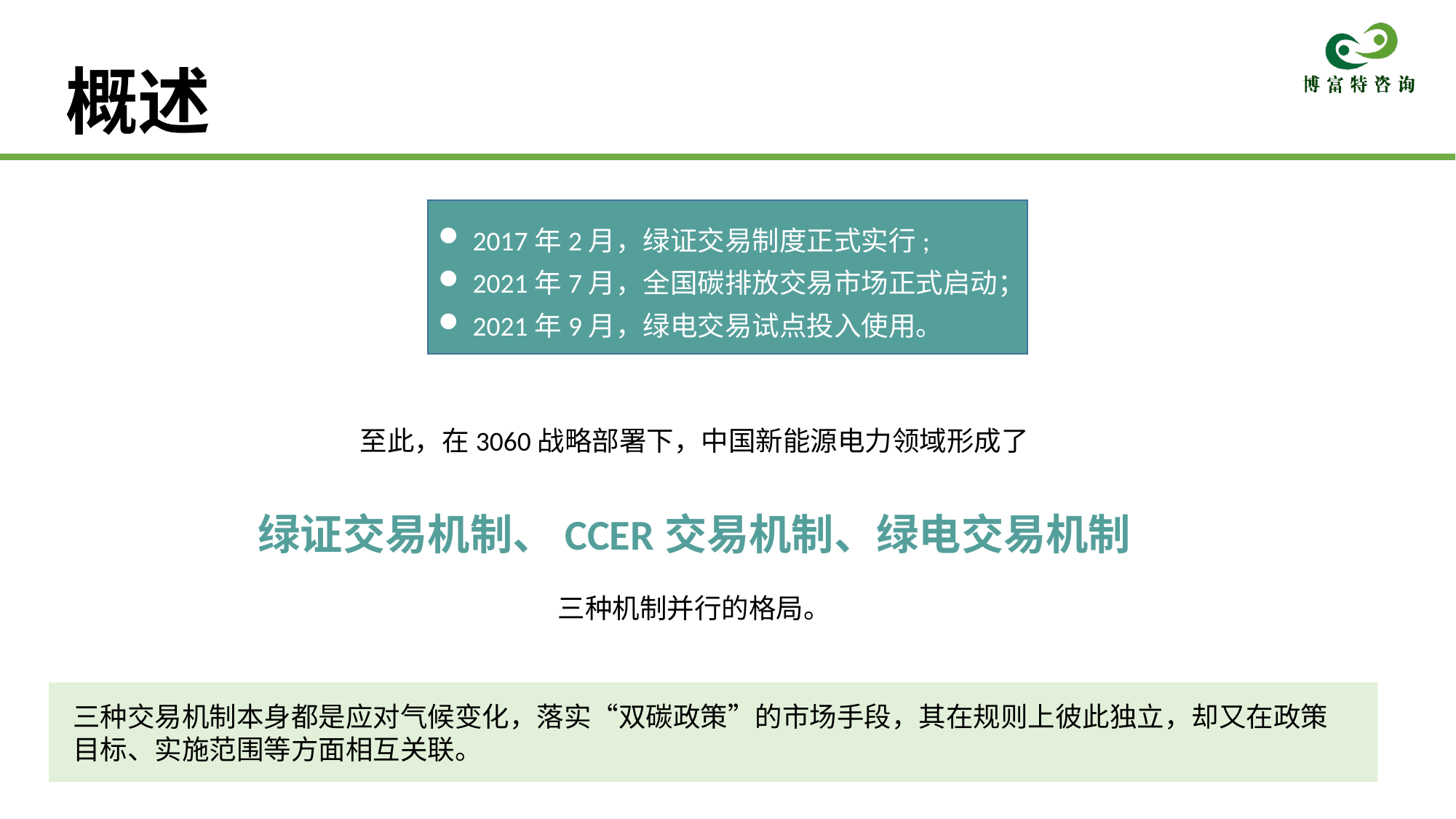

# 概述
2017年2月，绿证交易制度正式实行;
2021年7月，全国碳排放交易市场正式启动；
2021年9月，绿电交易试点投入使用。
至此，在3060战略部署下，中国新能源电力领域形成了
绿证交易机制、CCER交易机制、绿电交易机制
三种机制并行的格局。

三种交易机制本身都是应对气候变化，落实“双碳政策”的市场手段，其在规则上彼此独立，却又在政策目标、实施范围等方面相互关联。